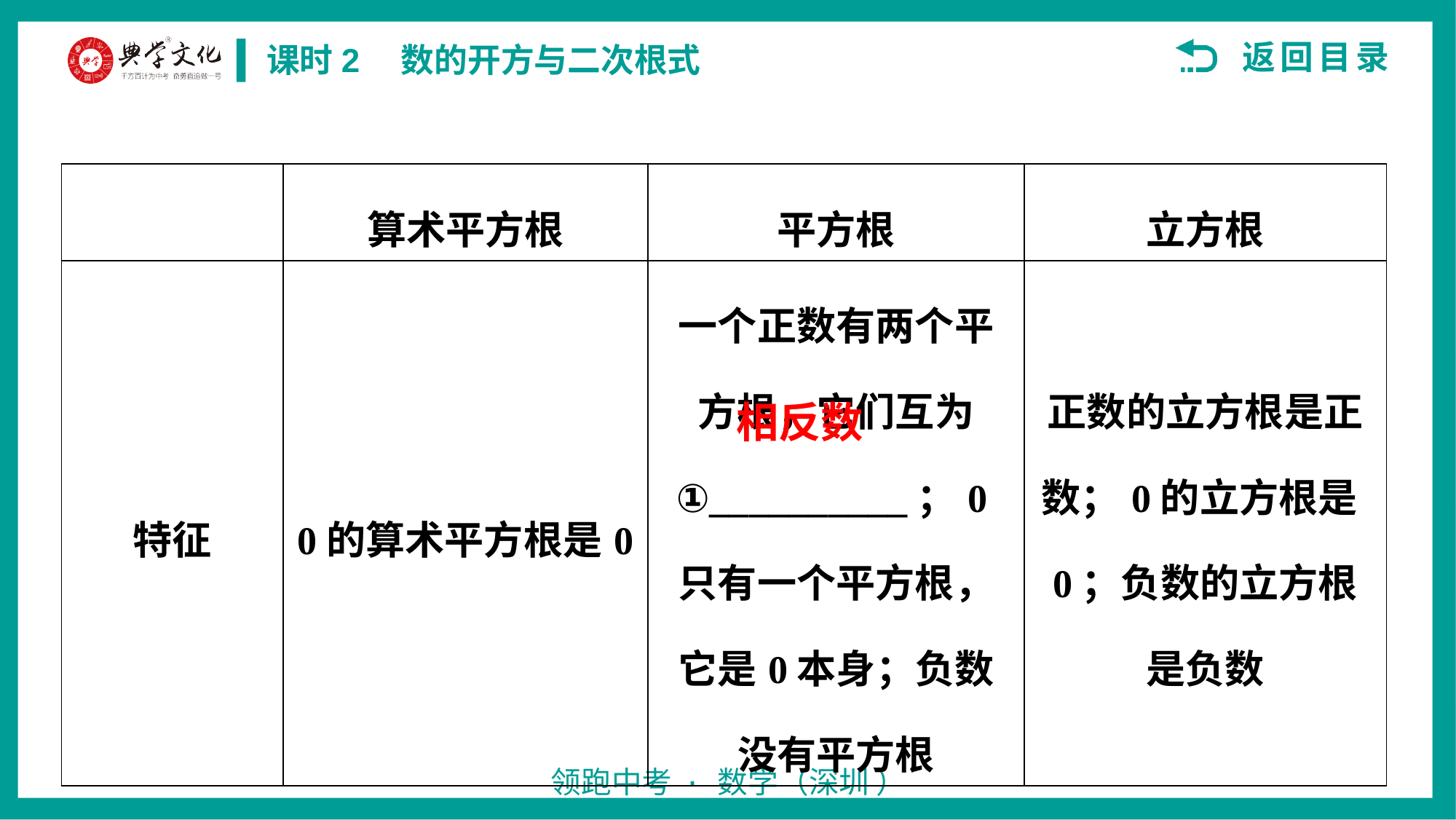

|  | 算术平方根 | 平方根 | 立方根 |
| --- | --- | --- | --- |
| 特征 | 0的算术平方根是0 | 一个正数有两个平方根，它们互为 ①\_\_\_\_\_\_\_\_\_\_；0只有一个平方根，它是0本身；负数没有平方根 | 正数的立方根是正数；0的立方根是0；负数的立方根是负数 |
相反数